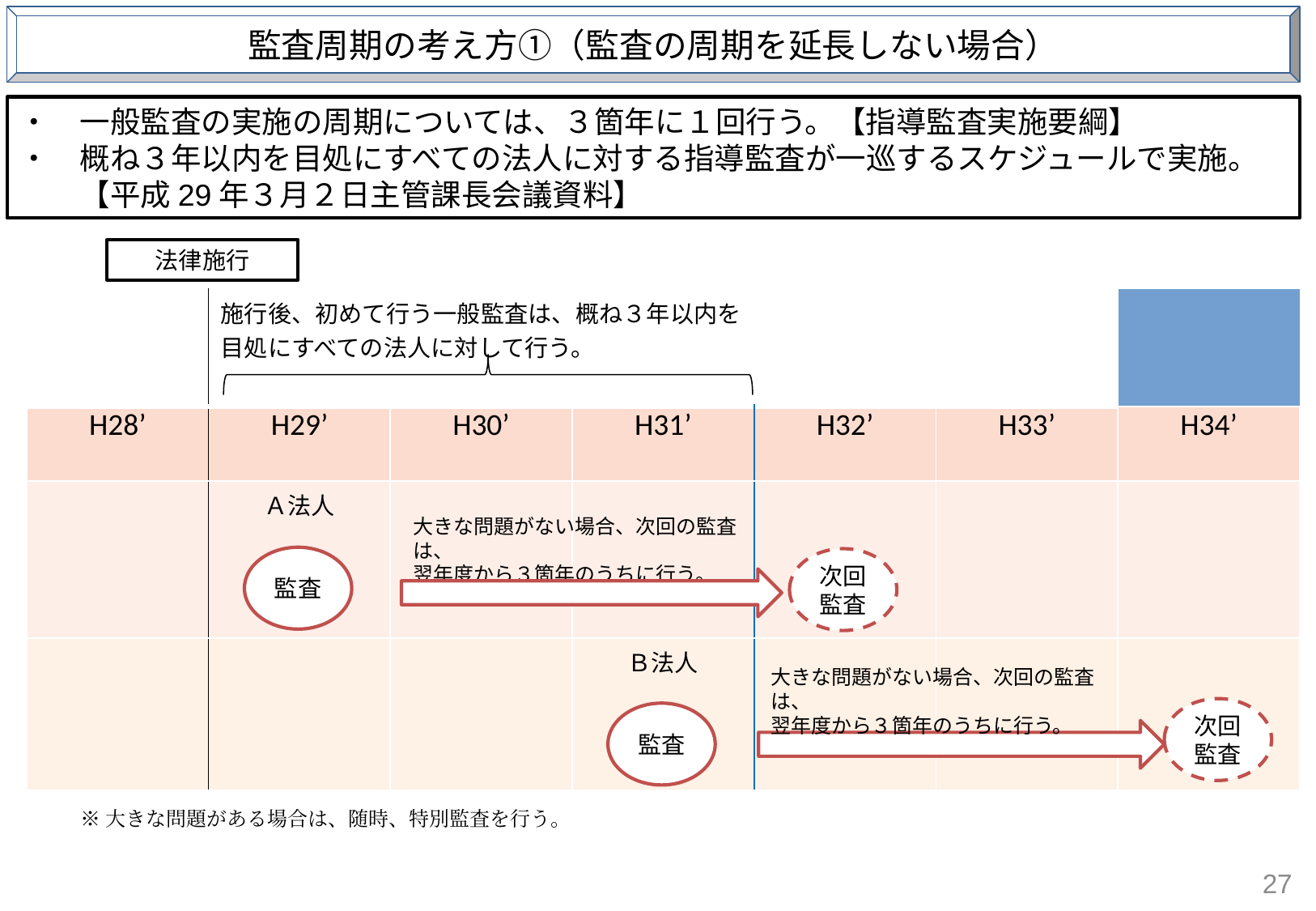

監査周期の考え方①（監査の周期を延長しない場合）
・　一般監査の実施の周期については、３箇年に１回行う。【指導監査実施要綱】
・　概ね３年以内を目処にすべての法人に対する指導監査が一巡するスケジュールで実施。
　　【平成29年３月２日主管課長会議資料】

法律施行
|  | 施行後、初めて行う一般監査は、概ね３年以内を目処にすべての法人に対して行う。 |  |  |  |  |
| --- | --- | --- | --- | --- | --- |
| H28’ | H29’ | H30’ | H31’ | H32’ | H33’ | H34’ |
|  | Ａ法人 |  |  |  |  |  |
|  |  |  | Ｂ法人 |  |  |  |
大きな問題がない場合、次回の監査は、
翌年度から３箇年のうちに行う。
監査
次回
監査

大きな問題がない場合、次回の監査は、
翌年度から３箇年のうちに行う。
次回
監査
監査

※大きな問題がある場合は、随時、特別監査を行う。
27